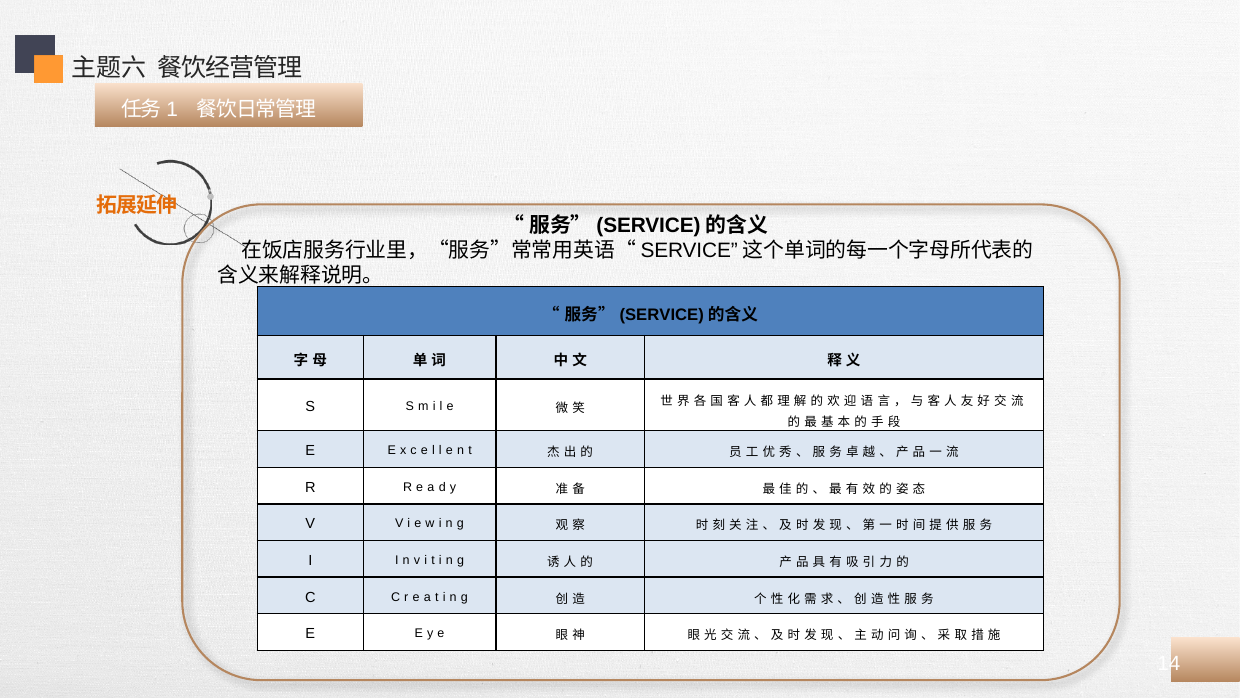

主题六  餐饮经营管理

 任务1   餐饮日常管理

“服务”(SERVICE)的含义
    在饭店服务行业里，“服务”常常用英语“SERVICE”这个单词的每一个字母所代表的含义来解释说明。

| “服务”(SERVICE)的含义 |  |  |  |
| --- | --- | --- | --- |
| 字母 | 单词 | 中文 | 释义 |
| S | Smile | 微笑 | 世界各国客人都理解的欢迎语言，与客人友好交流的最基本的手段 |
| E | Excellent | 杰出的 | 员工优秀、服务卓越、产品一流 |
| R | Ready | 准备 | 最佳的、最有效的姿态 |
| V | Viewing | 观察 | 时刻关注、及时发现、第一时间提供服务 |
| I | Inviting | 诱人的 | 产品具有吸引力的 |
| C | Creating | 创造 | 个性化需求、创造性服务 |
| E | Eye | 眼神 | 眼光交流、及时发现、主动问询、采取措施 |